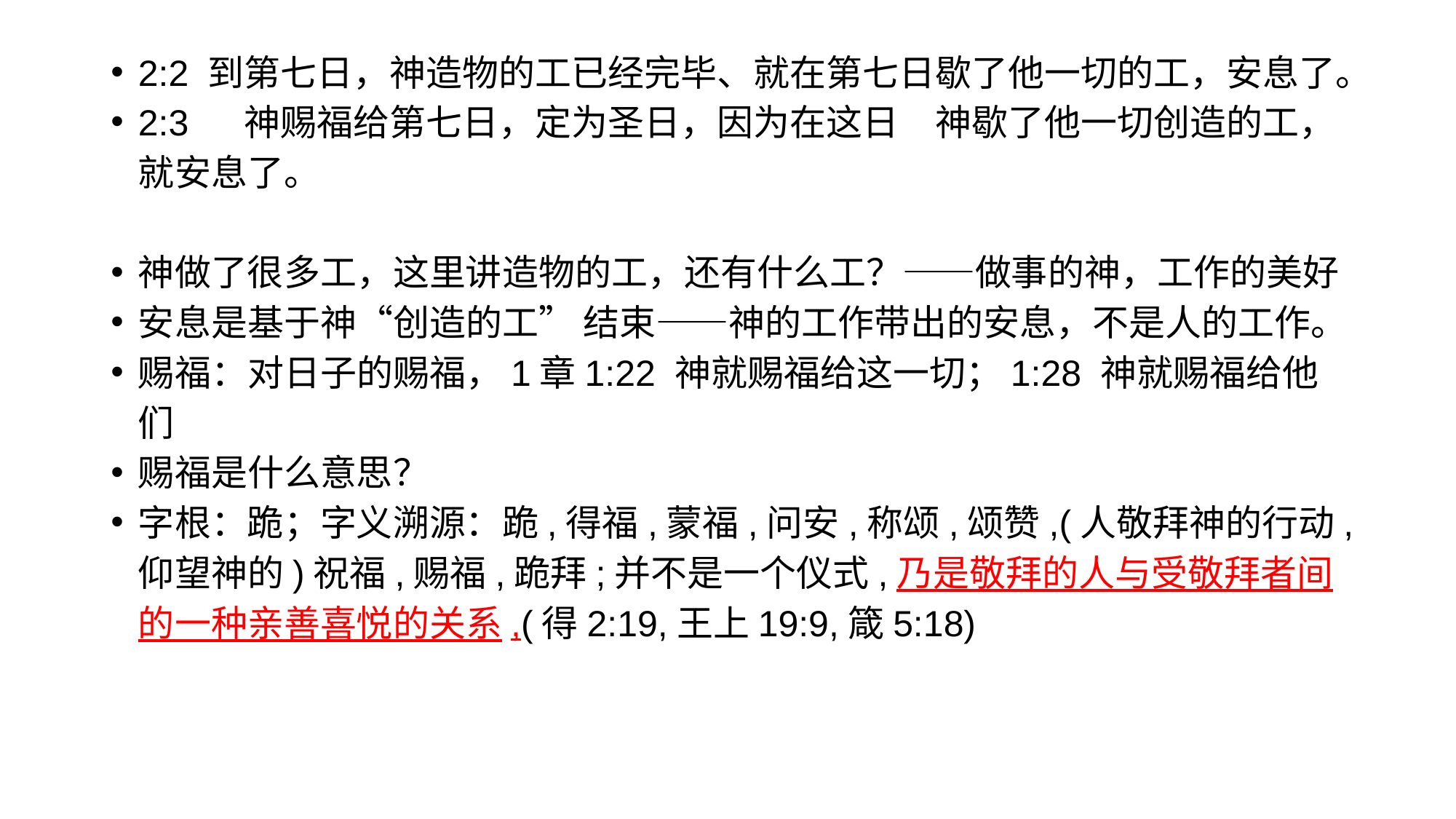

2:2 到第七日，神造物的工已经完毕、就在第七日歇了他一切的工，安息了。
2:3 　神赐福给第七日，定为圣日，因为在这日　神歇了他一切创造的工，就安息了。

神做了很多工，这里讲造物的工，还有什么工？——做事的神，工作的美好
安息是基于神“创造的工” 结束——神的工作带出的安息，不是人的工作。
赐福：对日子的赐福，1章1:22 神就赐福给这一切；1:28 神就赐福给他们
赐福是什么意思？
字根：跪；字义溯源：跪,得福,蒙福,问安,称颂,颂赞,(人敬拜神的行动,仰望神的)祝福,赐福,跪拜;并不是一个仪式,乃是敬拜的人与受敬拜者间的一种亲善喜悦的关系,(得2:19,王上19:9,箴5:18)